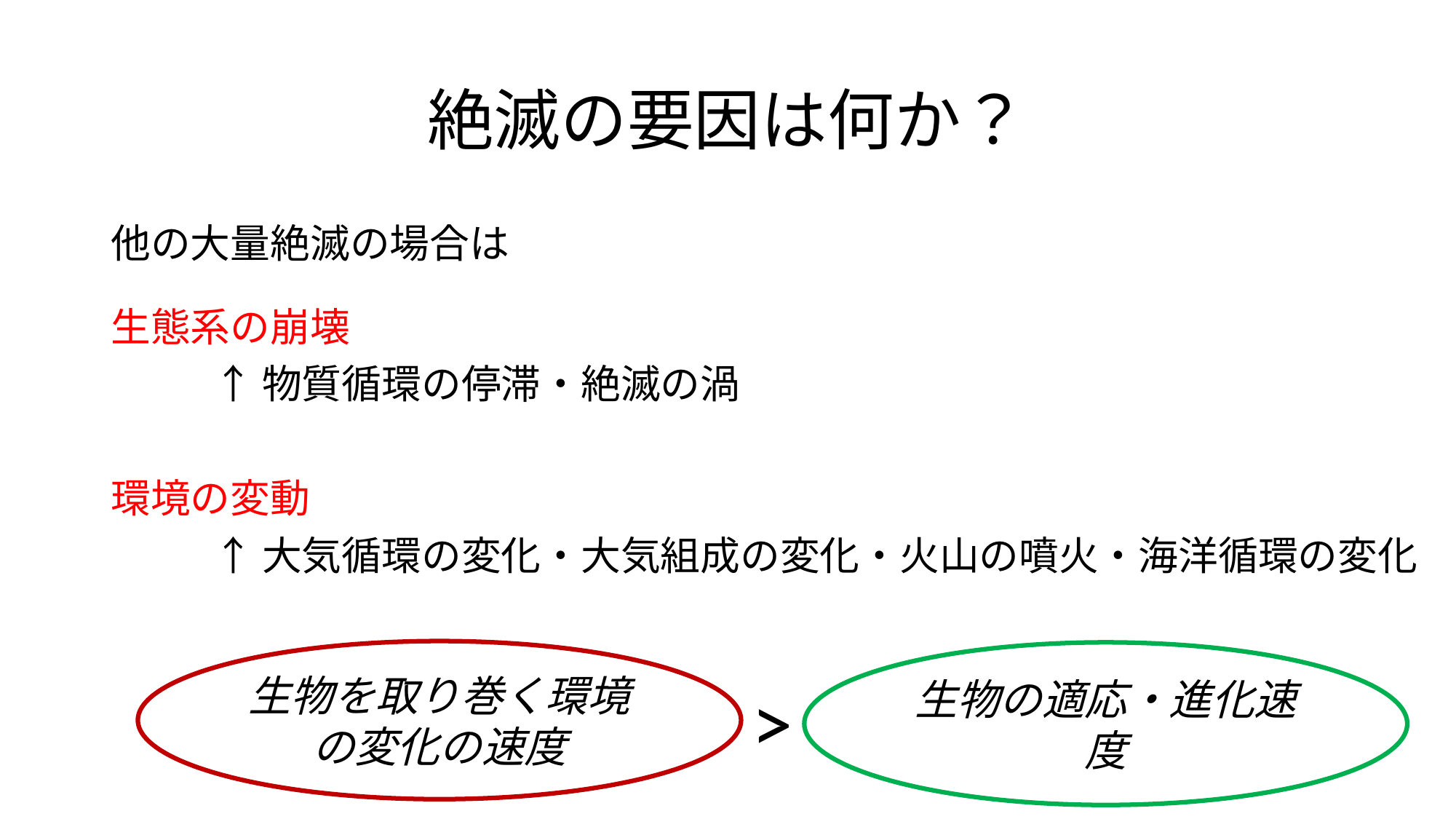

# 絶滅の要因は何か？
他の大量絶滅の場合は

生態系の崩壊
	↑物質循環の停滞・絶滅の渦

環境の変動
	↑大気循環の変化・大気組成の変化・火山の噴火・海洋循環の変化

生物を取り巻く環境の変化の速度
生物の適応・進化速度
>